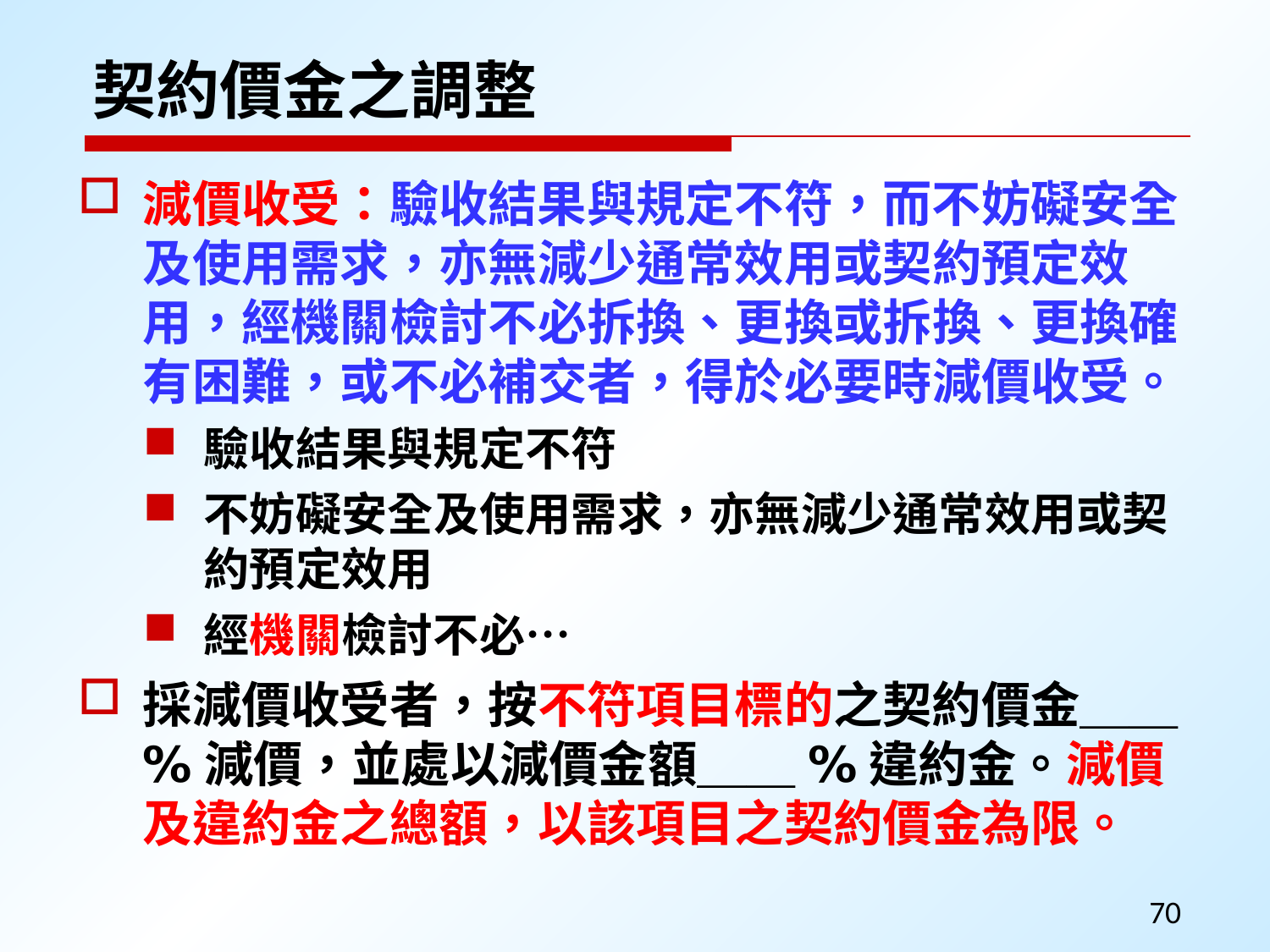

契約價金之調整
減價收受：驗收結果與規定不符，而不妨礙安全及使用需求，亦無減少通常效用或契約預定效用，經機關檢討不必拆換、更換或拆換、更換確有困難，或不必補交者，得於必要時減價收受。
驗收結果與規定不符
不妨礙安全及使用需求，亦無減少通常效用或契約預定效用
經機關檢討不必…
採減價收受者，按不符項目標的之契約價金＿＿%減價，並處以減價金額＿＿%違約金。減價及違約金之總額，以該項目之契約價金為限。